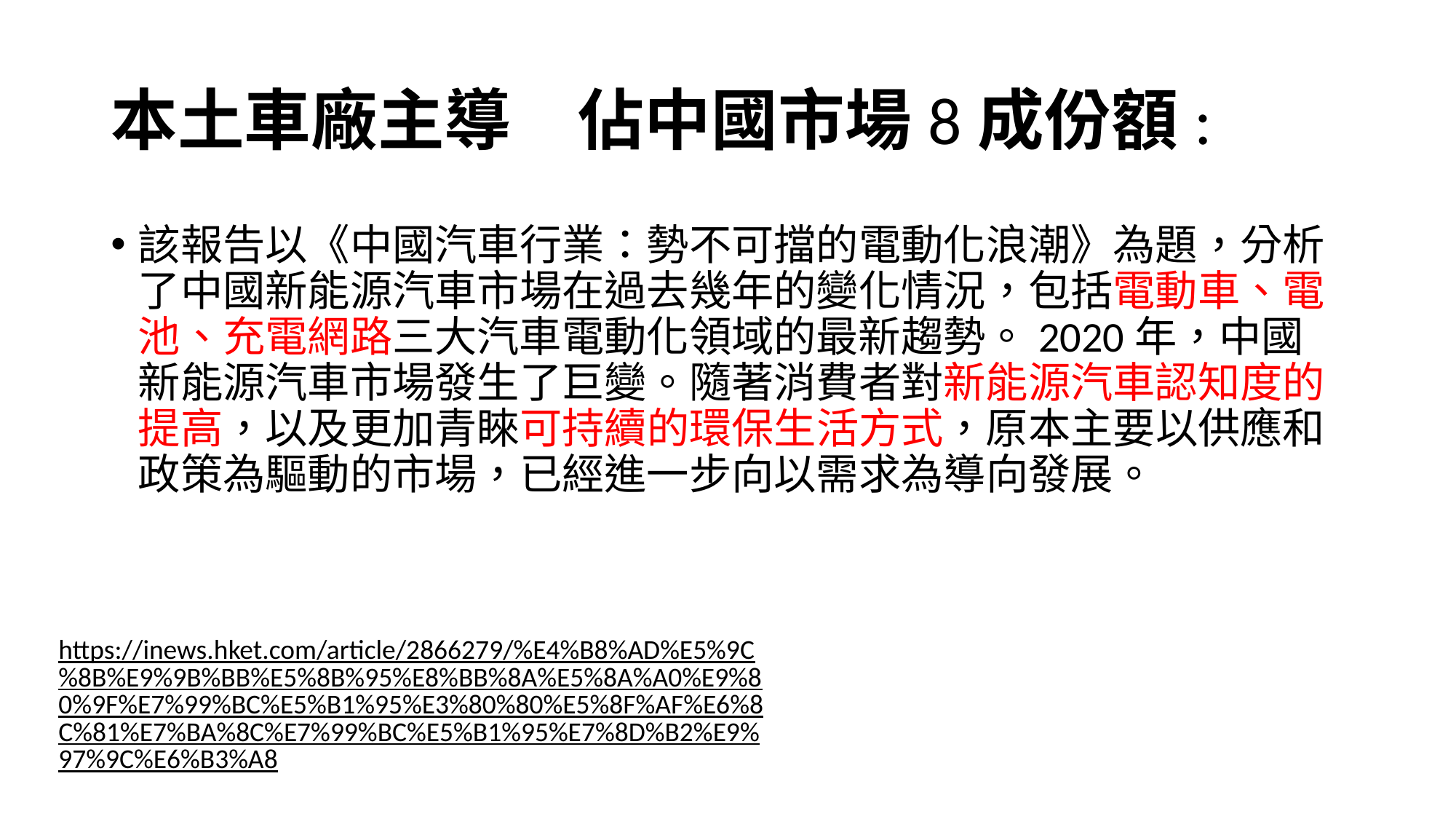

# 本土車廠主導　佔中國市場8成份額:
該報告以《中國汽車行業：勢不可擋的電動化浪潮》為題，分析了中國新能源汽車市場在過去幾年的變化情況，包括電動車、電池、充電網路三大汽車電動化領域的最新趨勢。2020年，中國新能源汽車市場發生了巨變。隨著消費者對新能源汽車認知度的提高，以及更加青睞可持續的環保生活方式，原本主要以供應和政策為驅動的市場，已經進一步向以需求為導向發展。
https://inews.hket.com/article/2866279/%E4%B8%AD%E5%9C%8B%E9%9B%BB%E5%8B%95%E8%BB%8A%E5%8A%A0%E9%80%9F%E7%99%BC%E5%B1%95%E3%80%80%E5%8F%AF%E6%8C%81%E7%BA%8C%E7%99%BC%E5%B1%95%E7%8D%B2%E9%97%9C%E6%B3%A8